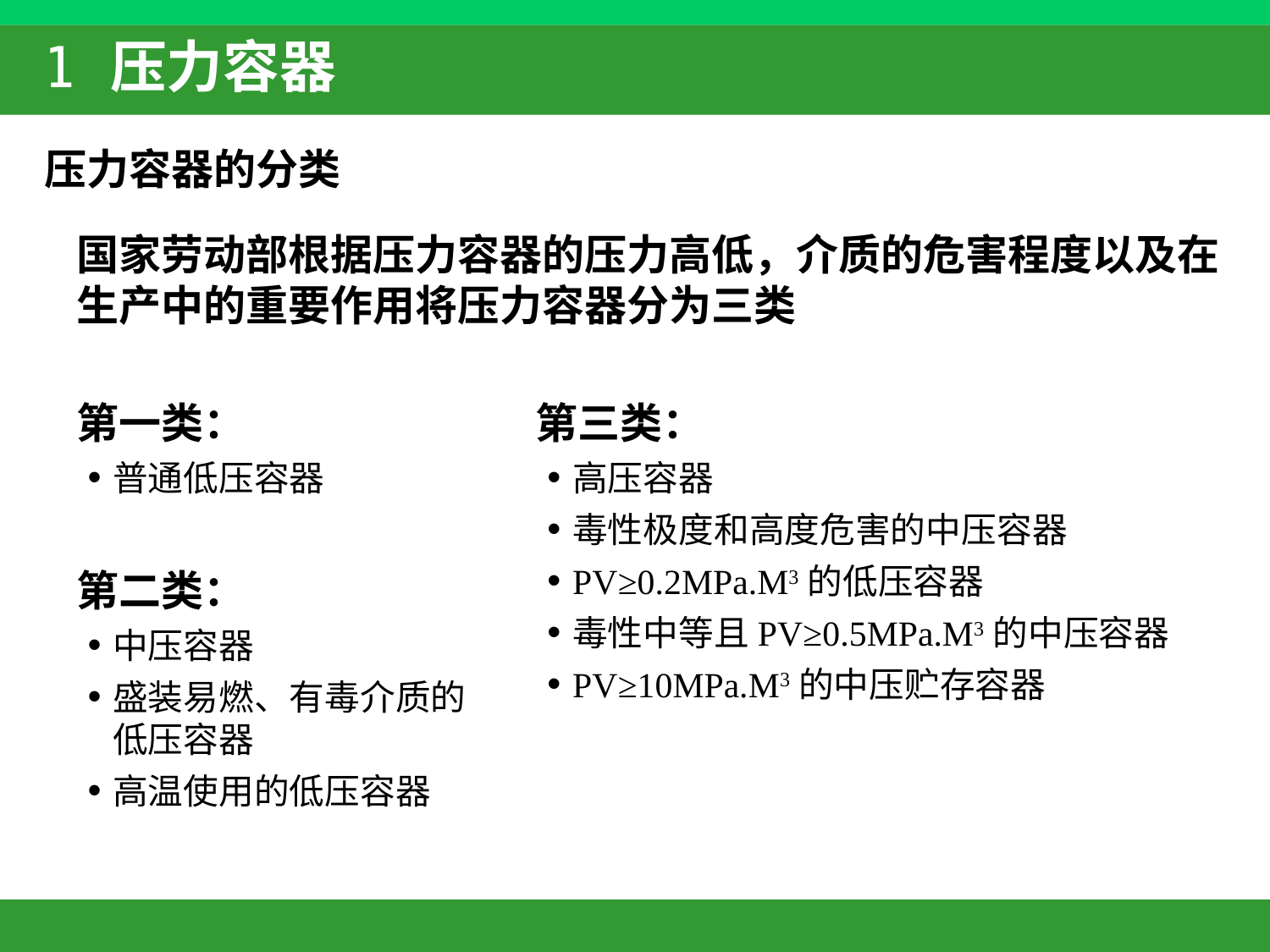

# 1 压力容器
压力容器的分类
国家劳动部根据压力容器的压力高低，介质的危害程度以及在生产中的重要作用将压力容器分为三类
第一类：
普通低压容器

第二类：
中压容器
盛装易燃、有毒介质的低压容器
高温使用的低压容器
第三类：
高压容器
毒性极度和高度危害的中压容器
PV≥0.2MPa.M3的低压容器
毒性中等且PV≥0.5MPa.M3的中压容器
PV≥10MPa.M3的中压贮存容器